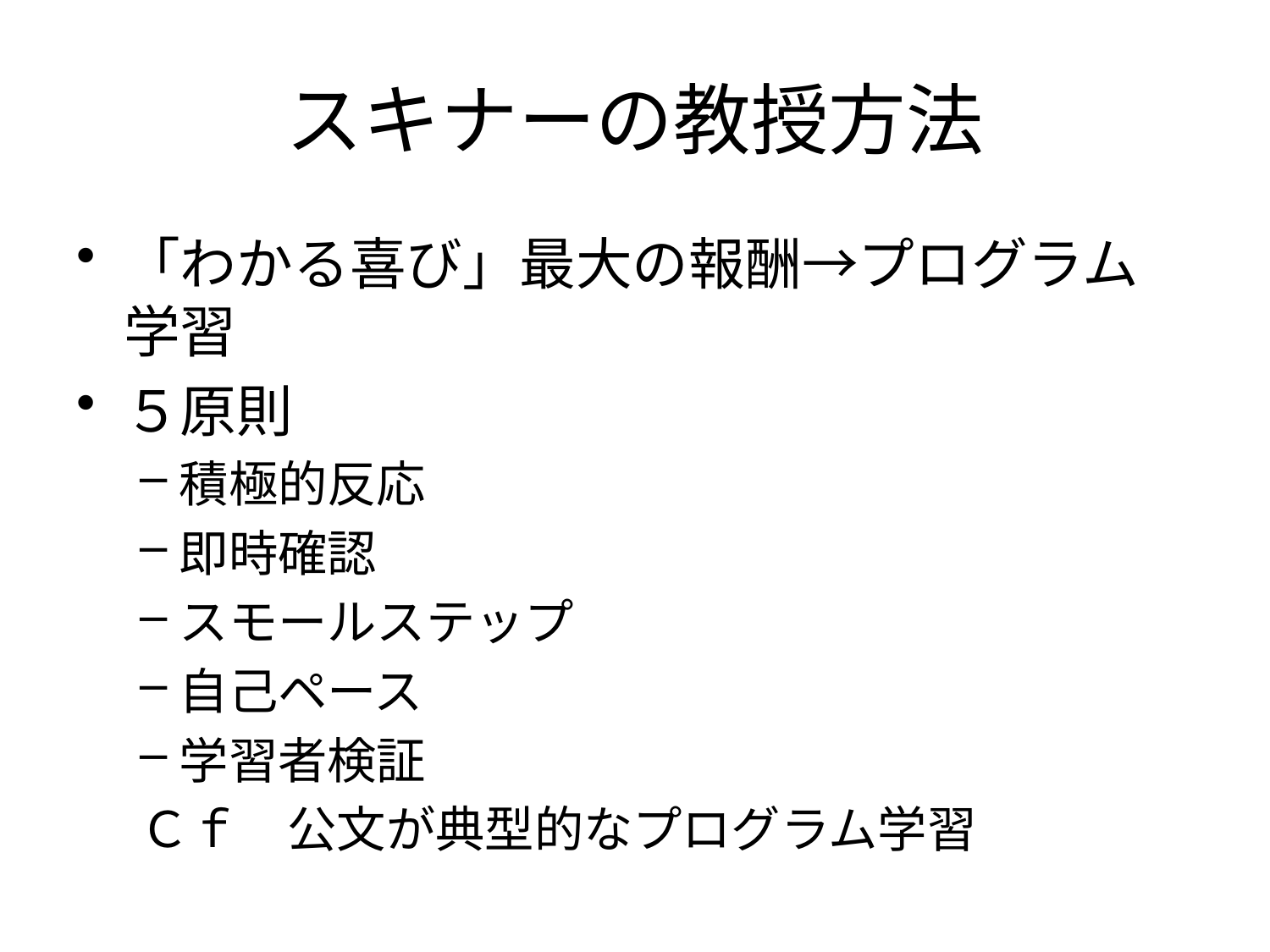

# スキナーの教授方法
「わかる喜び」最大の報酬→プログラム学習
５原則
積極的反応
即時確認
スモールステップ
自己ペース
学習者検証
Ｃｆ　公文が典型的なプログラム学習